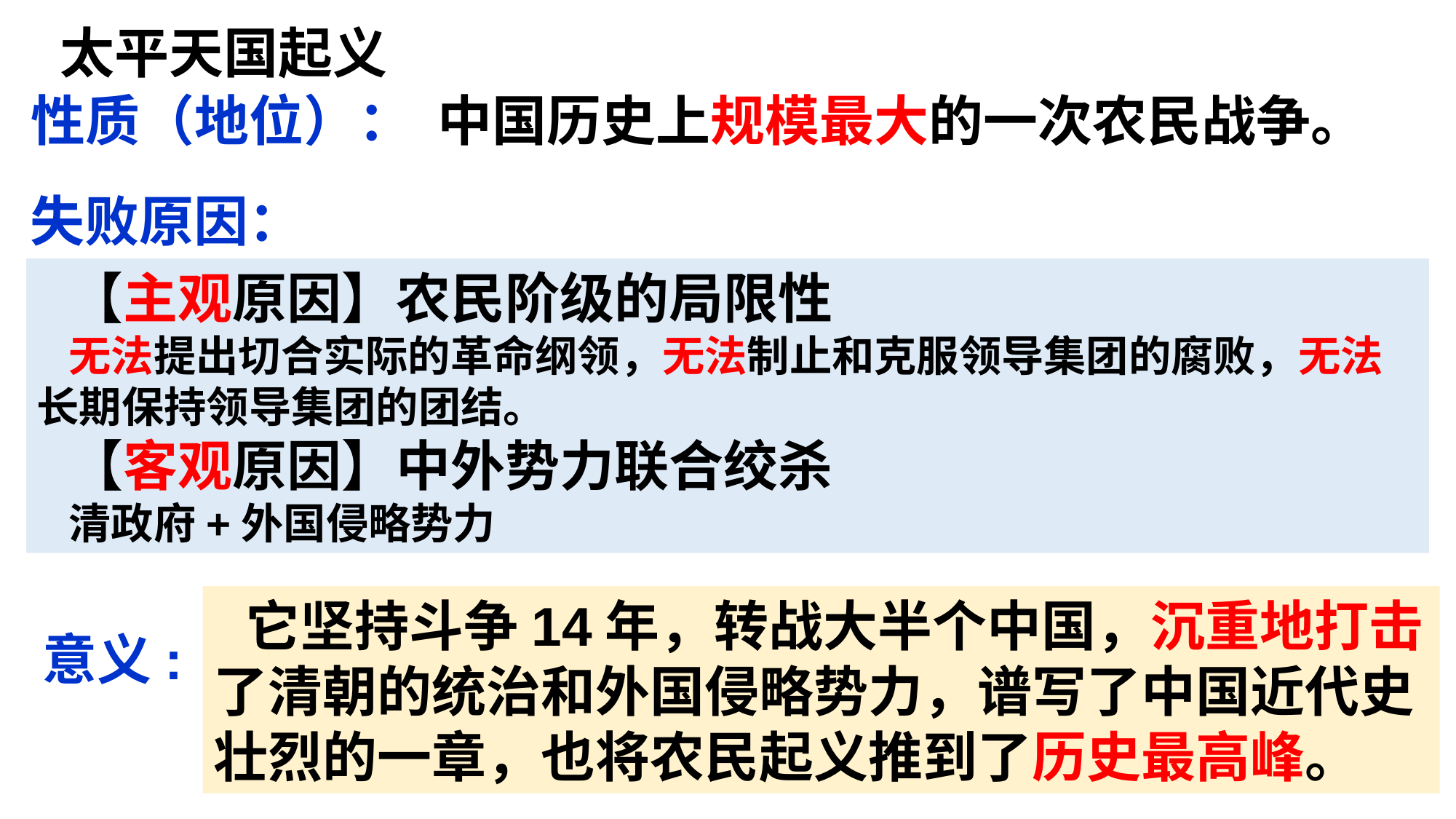

太平天国起义
性质（地位）：
中国历史上规模最大的一次农民战争。
失败原因：
【主观原因】农民阶级的局限性
无法提出切合实际的革命纲领，无法制止和克服领导集团的腐败，无法长期保持领导集团的团结。
【客观原因】中外势力联合绞杀
清政府+外国侵略势力
它坚持斗争14年，转战大半个中国，沉重地打击了清朝的统治和外国侵略势力，谱写了中国近代史壮烈的一章，也将农民起义推到了历史最高峰。
意义: